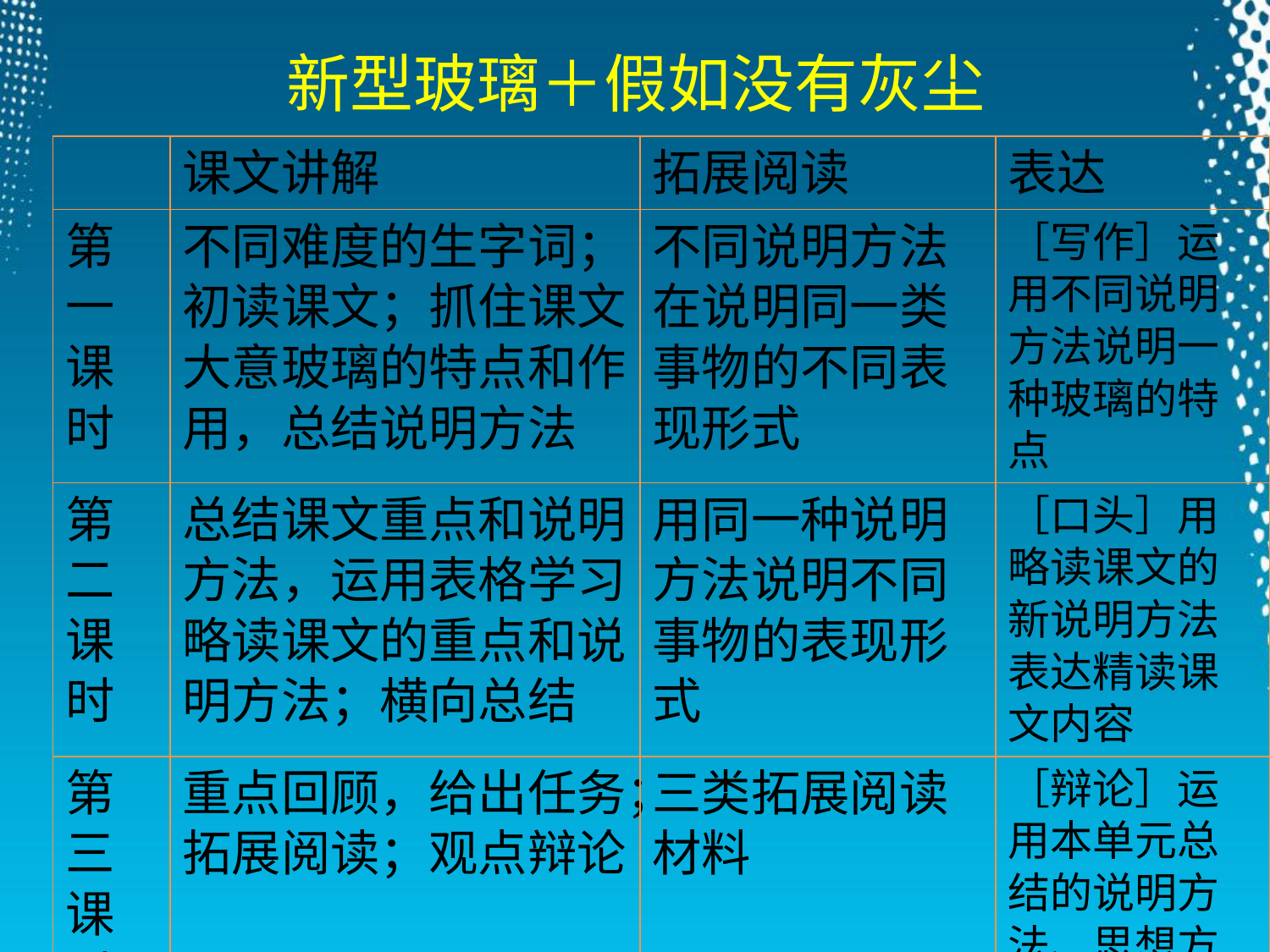

# 新型玻璃＋假如没有灰尘
|  | 课文讲解 | 拓展阅读 | 表达 |
| --- | --- | --- | --- |
| 第一课时 | 不同难度的生字词；初读课文；抓住课文大意玻璃的特点和作用，总结说明方法 | 不同说明方法在说明同一类事物的不同表现形式 | ［写作］运用不同说明方法说明一种玻璃的特点 |
| 第二课时 | 总结课文重点和说明方法，运用表格学习略读课文的重点和说明方法；横向总结 | 用同一种说明方法说明不同事物的表现形式 | ［口头］用略读课文的新说明方法表达精读课文内容 |
| 第三课时 | 重点回顾，给出任务；拓展阅读；观点辩论 | 三类拓展阅读材料 | ［辩论］运用本单元总结的说明方法、思想方法 |